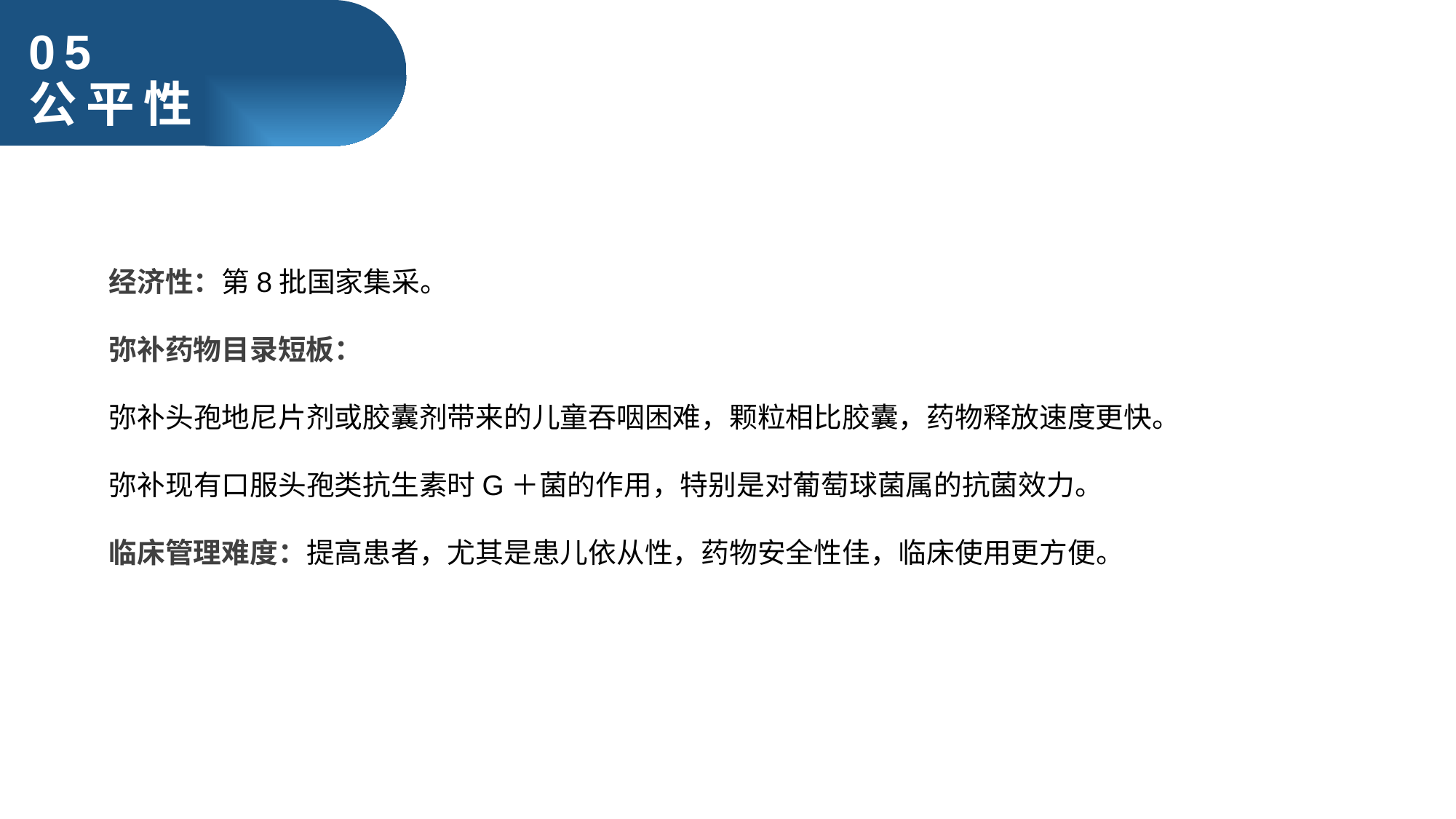

05
公平性
经济性：第8批国家集采。
弥补药物目录短板：
弥补头孢地尼片剂或胶囊剂带来的儿童吞咽困难，颗粒相比胶囊，药物释放速度更快。
弥补现有口服头孢类抗生素时G＋菌的作用，特别是对葡萄球菌属的抗菌效力。
临床管理难度：提高患者，尤其是患儿依从性，药物安全性佳，临床使用更方便。